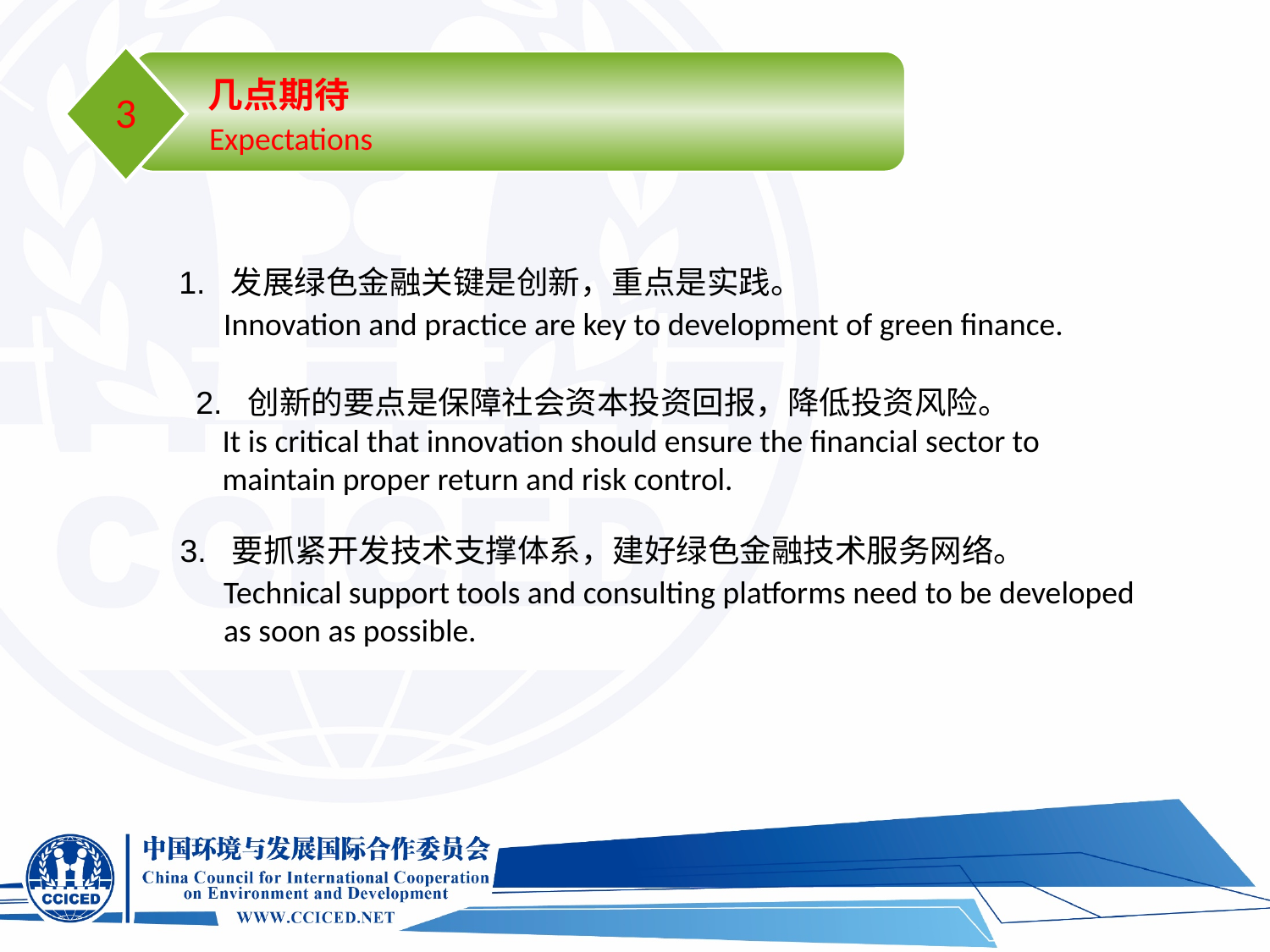

几点期待
3
Expectations
1.  发展绿色金融关键是创新，重点是实践。
Innovation and practice are key to development of green finance.
2.  创新的要点是保障社会资本投资回报，降低投资风险。
It is critical that innovation should ensure the financial sector to maintain proper return and risk control.
3.  要抓紧开发技术支撑体系，建好绿色金融技术服务网络。
Technical support tools and consulting platforms need to be developed as soon as possible.